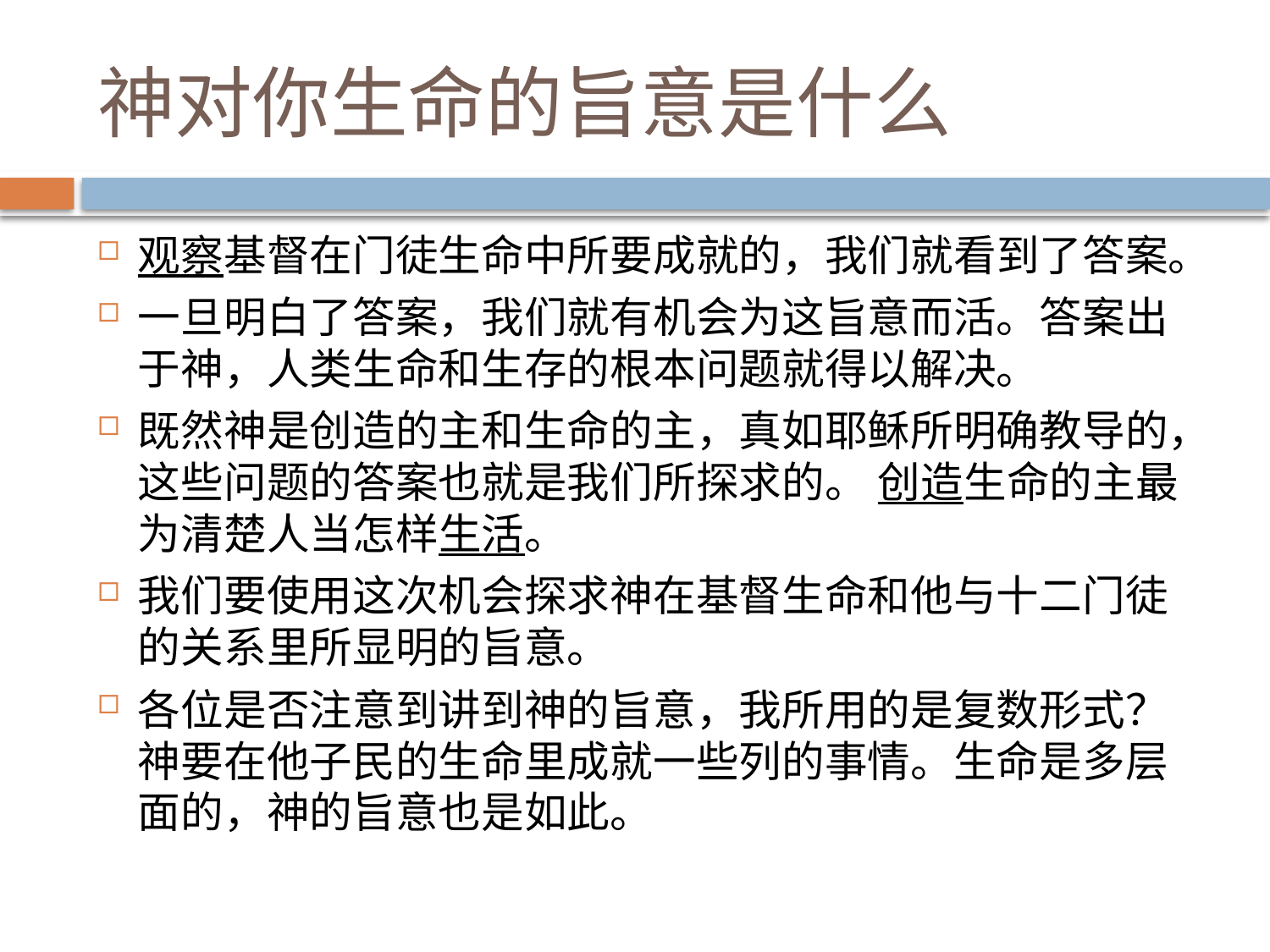

# 神对你生命的旨意是什么
观察基督在门徒生命中所要成就的，我们就看到了答案。
一旦明白了答案，我们就有机会为这旨意而活。答案出于神，人类生命和生存的根本问题就得以解决。
既然神是创造的主和生命的主，真如耶稣所明确教导的，这些问题的答案也就是我们所探求的。 创造生命的主最为清楚人当怎样生活。
我们要使用这次机会探求神在基督生命和他与十二门徒的关系里所显明的旨意。
各位是否注意到讲到神的旨意，我所用的是复数形式？神要在他子民的生命里成就一些列的事情。生命是多层面的，神的旨意也是如此。